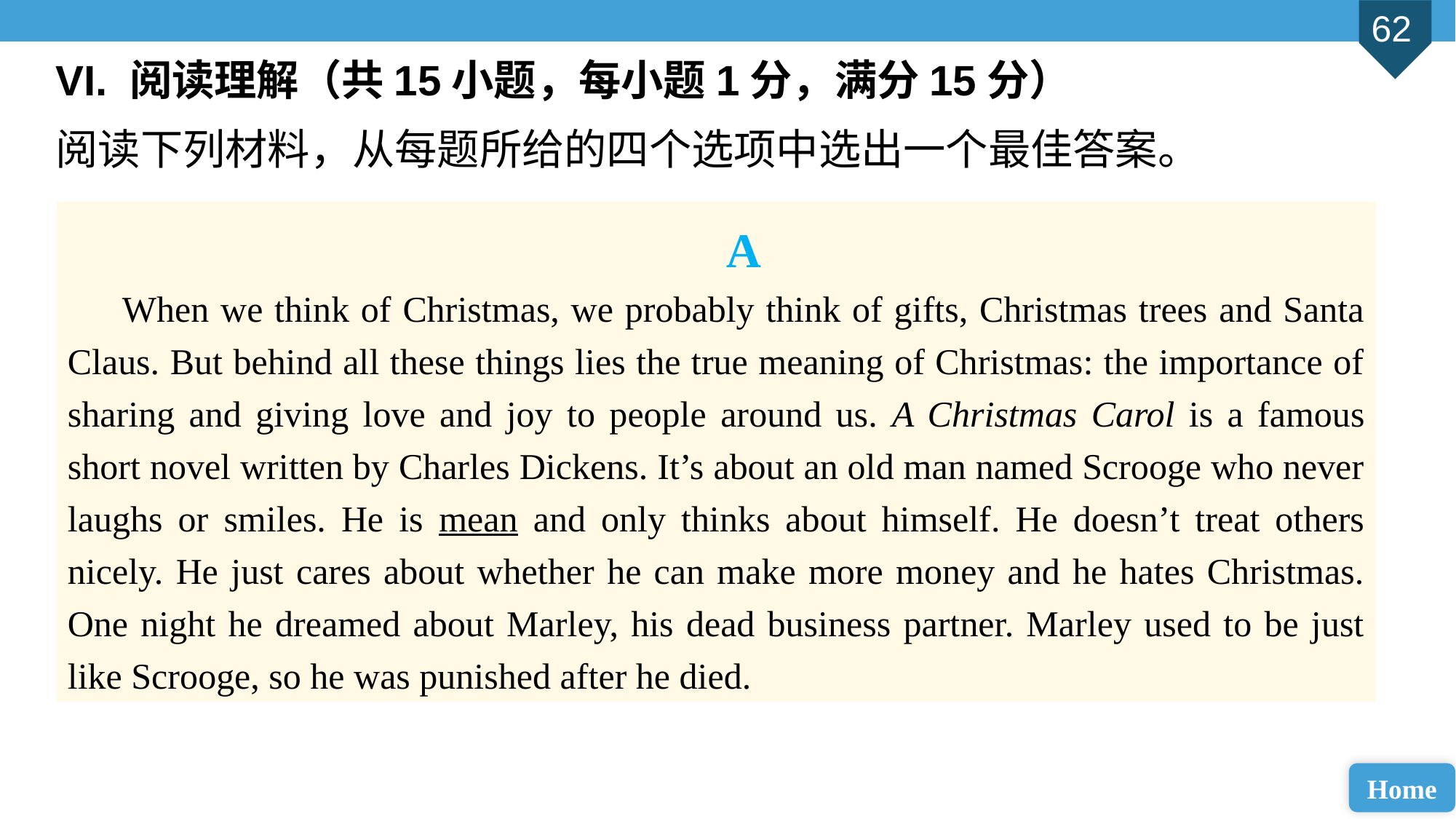

VI. 阅读理解（共15小题，每小题1分，满分15分）
阅读下列材料，从每题所给的四个选项中选出一个最佳答案。
A
When we think of Christmas, we probably think of gifts, Christmas trees and Santa Claus. But behind all these things lies the true meaning of Christmas: the importance of sharing and giving love and joy to people around us. A Christmas Carol is a famous short novel written by Charles Dickens. It’s about an old man named Scrooge who never laughs or smiles. He is mean and only thinks about himself. He doesn’t treat others nicely. He just cares about whether he can make more money and he hates Christmas. One night he dreamed about Marley, his dead business partner. Marley used to be just like Scrooge, so he was punished after he died.